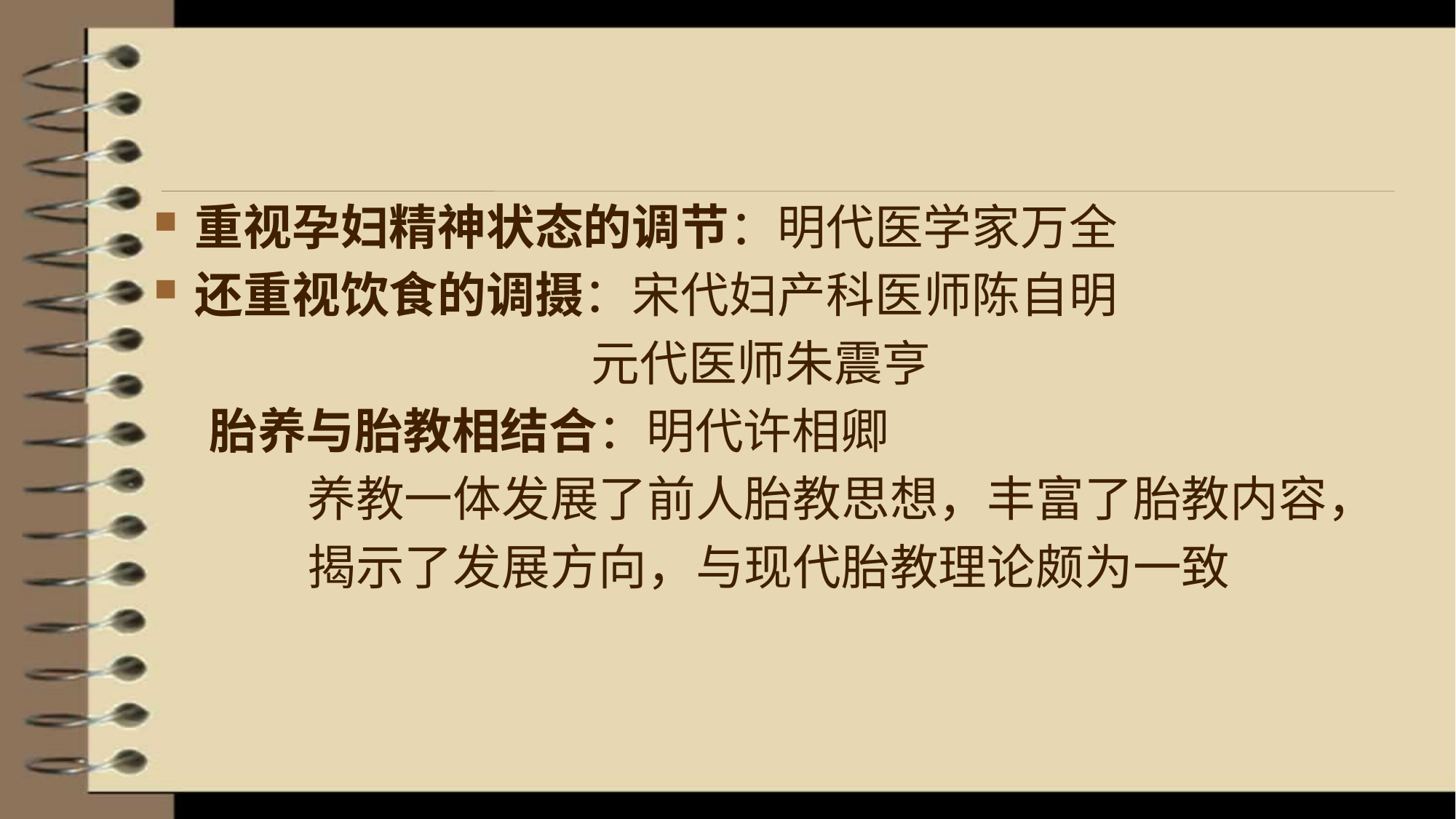

#
重视孕妇精神状态的调节：明代医学家万全
还重视饮食的调摄：宋代妇产科医师陈自明
                                       元代医师朱震亨
    胎养与胎教相结合：明代许相卿
             养教一体发展了前人胎教思想，丰富了胎教内容，
             揭示了发展方向，与现代胎教理论颇为一致